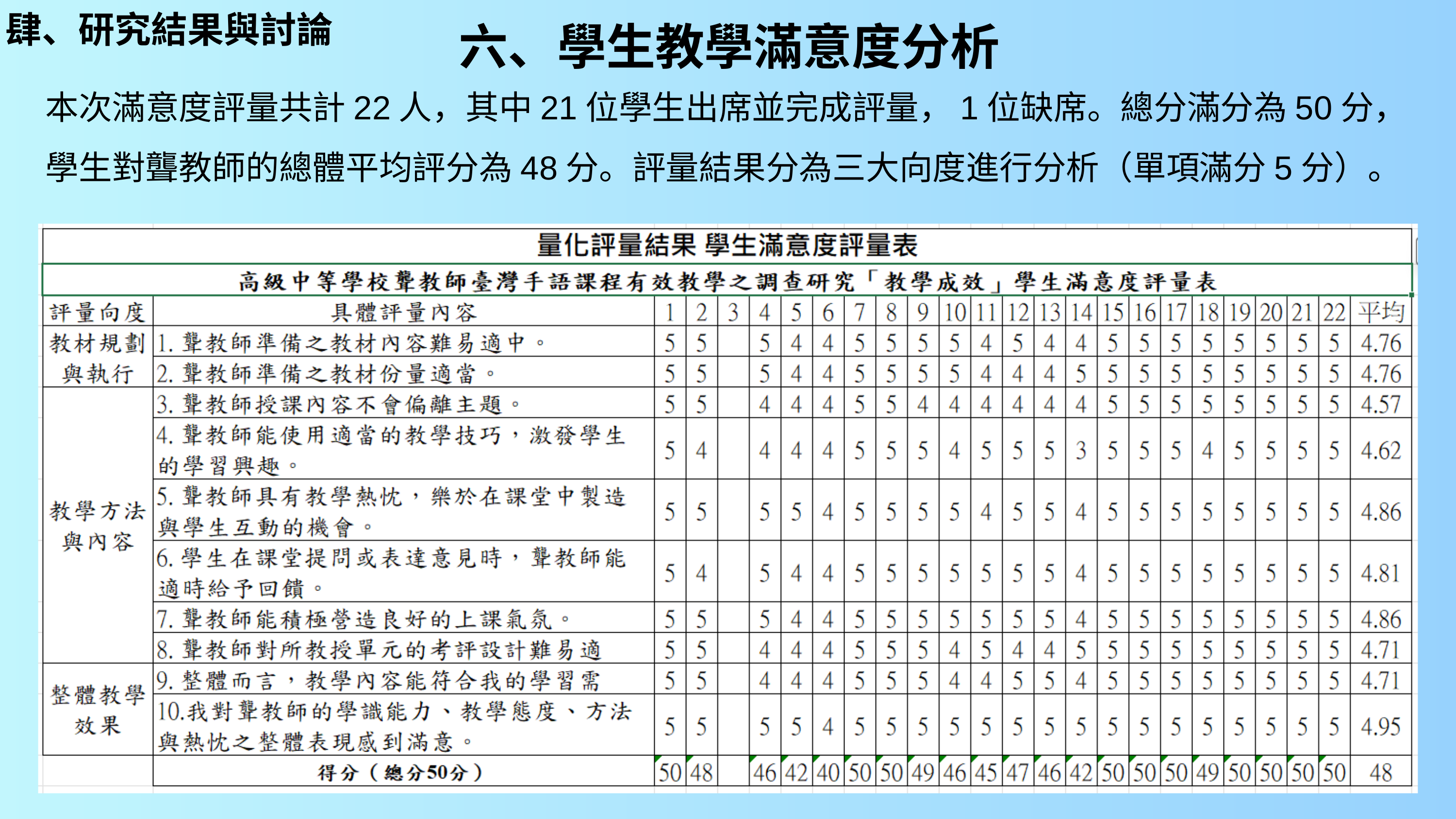

肆、研究結果與討論

六、學生教學滿意度分析
本次滿意度評量共計22人，其中21位學生出席並完成評量，1位缺席。總分滿分為50分，學生對聾教師的總體平均評分為48分。評量結果分為三大向度進行分析（單項滿分5分）。